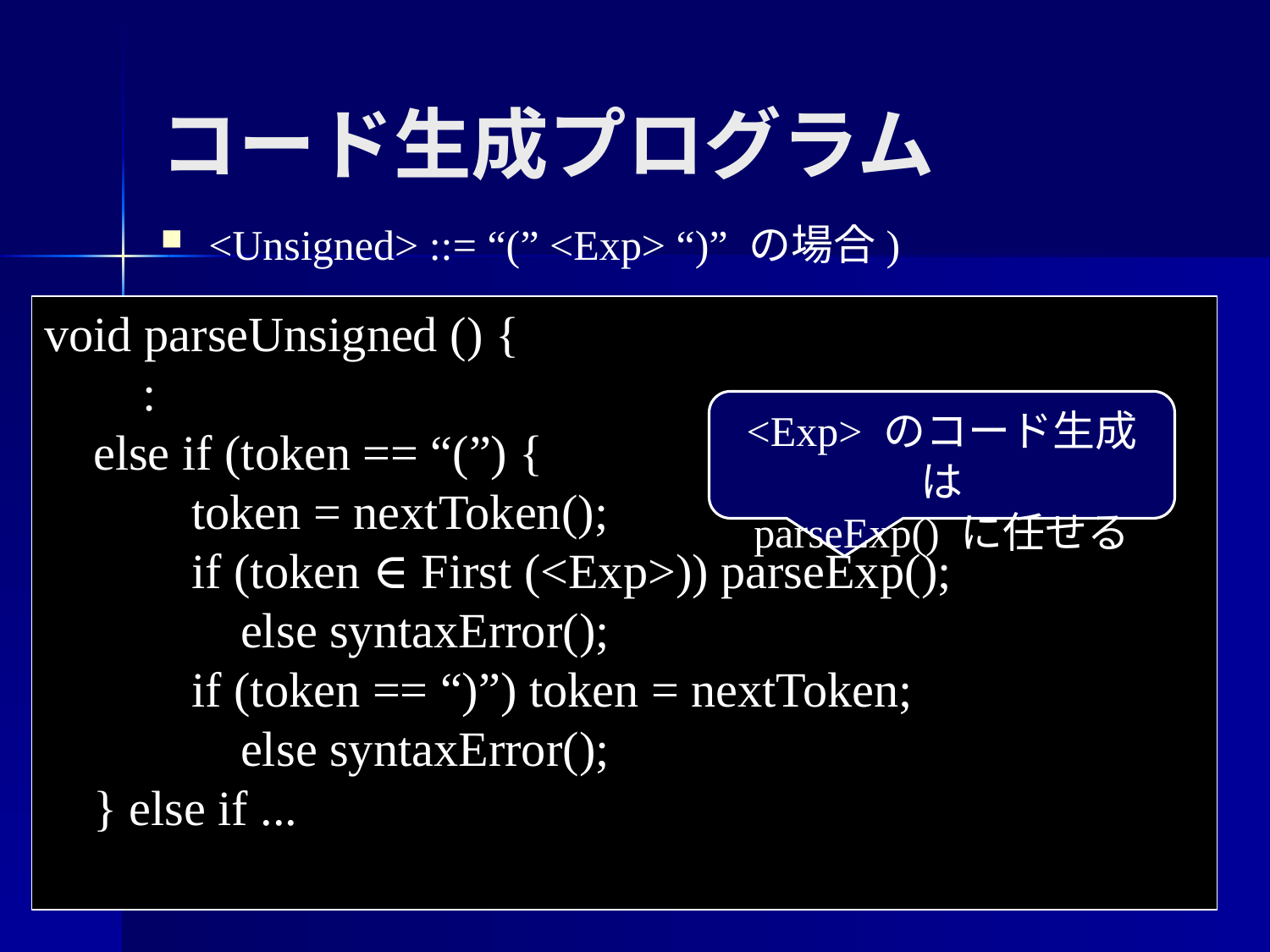

コード生成プログラム
<Unsigned> ::= “(” <Exp> “)” の場合)
void parseUnsigned () {
        :
    else if (token == “(”) {
            token = nextToken();
            if (token ∈ First (<Exp>)) parseExp();
                else syntaxError();
            if (token == “)”) token = nextToken;
                else syntaxError();
    } else if ...
<Exp> のコード生成は
parseExp() に任せる